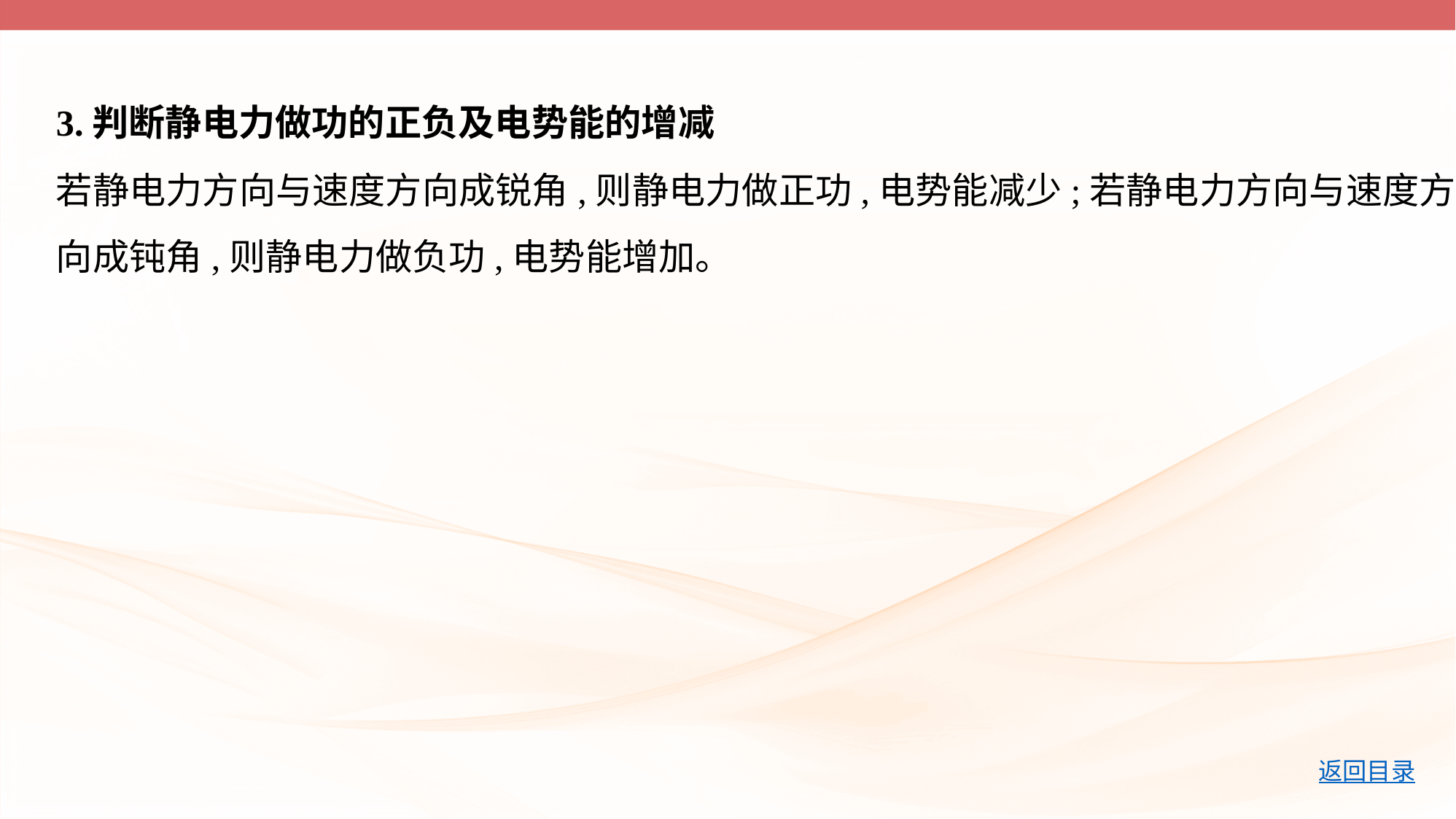

3.判断静电力做功的正负及电势能的增减
若静电力方向与速度方向成锐角,则静电力做正功,电势能减少;若静电力方向与速度方
向成钝角,则静电力做负功,电势能增加。